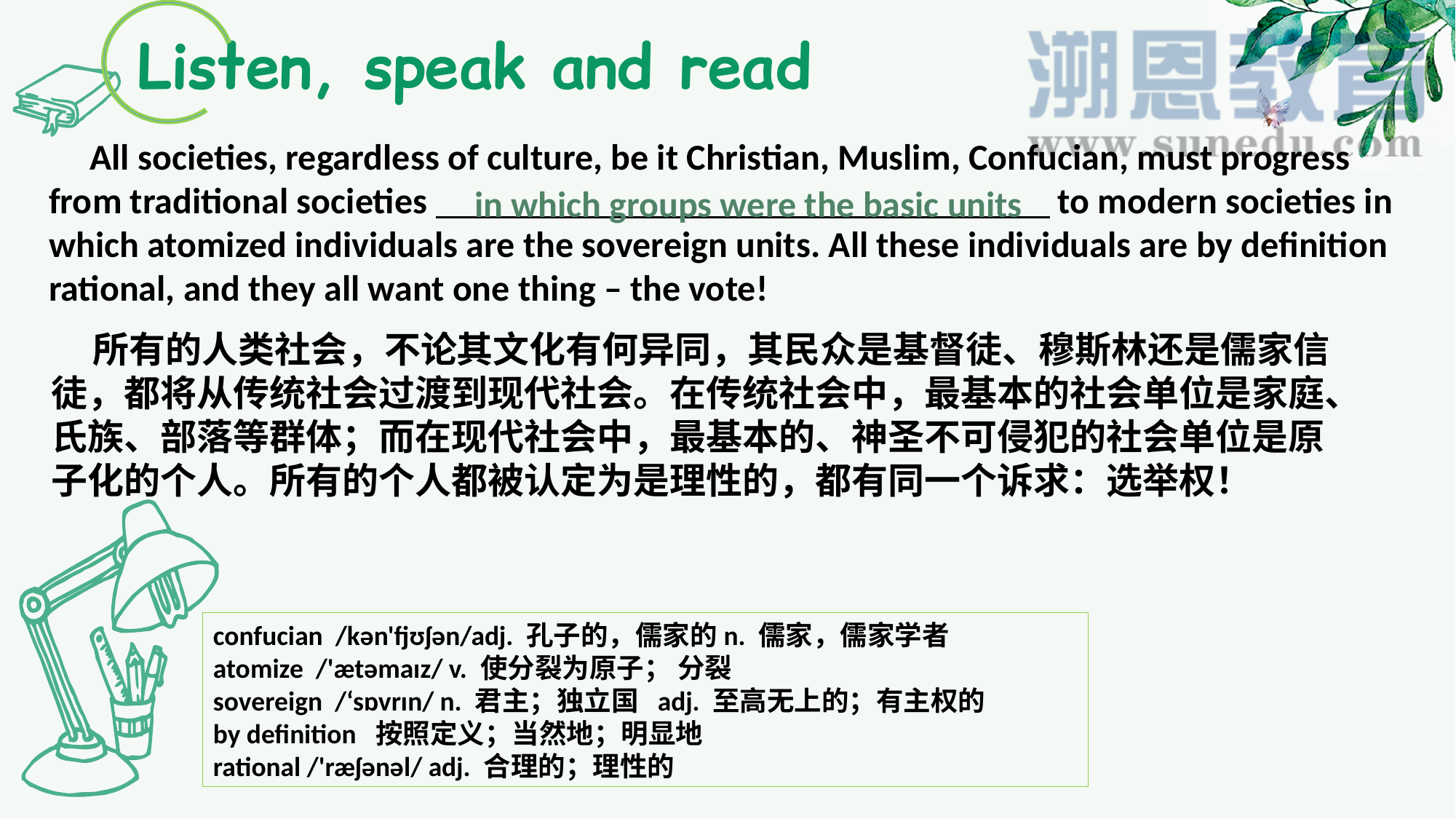

Listen, speak and read

     All societies, regardless of culture, be it Christian, Muslim, Confucian, must progress from traditional societies                                                                             to modern societies in which atomized individuals are the sovereign units. All these individuals are by definition rational, and they all want one thing – the vote!
in which groups were the basic units
    所有的人类社会，不论其文化有何异同，其民众是基督徒、穆斯林还是儒家信徒，都将从传统社会过渡到现代社会。在传统社会中，最基本的社会单位是家庭、氏族、部落等群体；而在现代社会中，最基本的、神圣不可侵犯的社会单位是原子化的个人。所有的个人都被认定为是理性的，都有同一个诉求：选举权！

confucian  /kən'fjʊʃən/adj. 孔子的，儒家的n. 儒家，儒家学者
atomize  /'ætəmaɪz/ v. 使分裂为原子； 分裂
sovereign  /‘sɒvrɪn/ n. 君主；独立国  adj. 至高无上的；有主权的
by definition  按照定义；当然地；明显地
rational /'ræʃənəl/ adj. 合理的；理性的